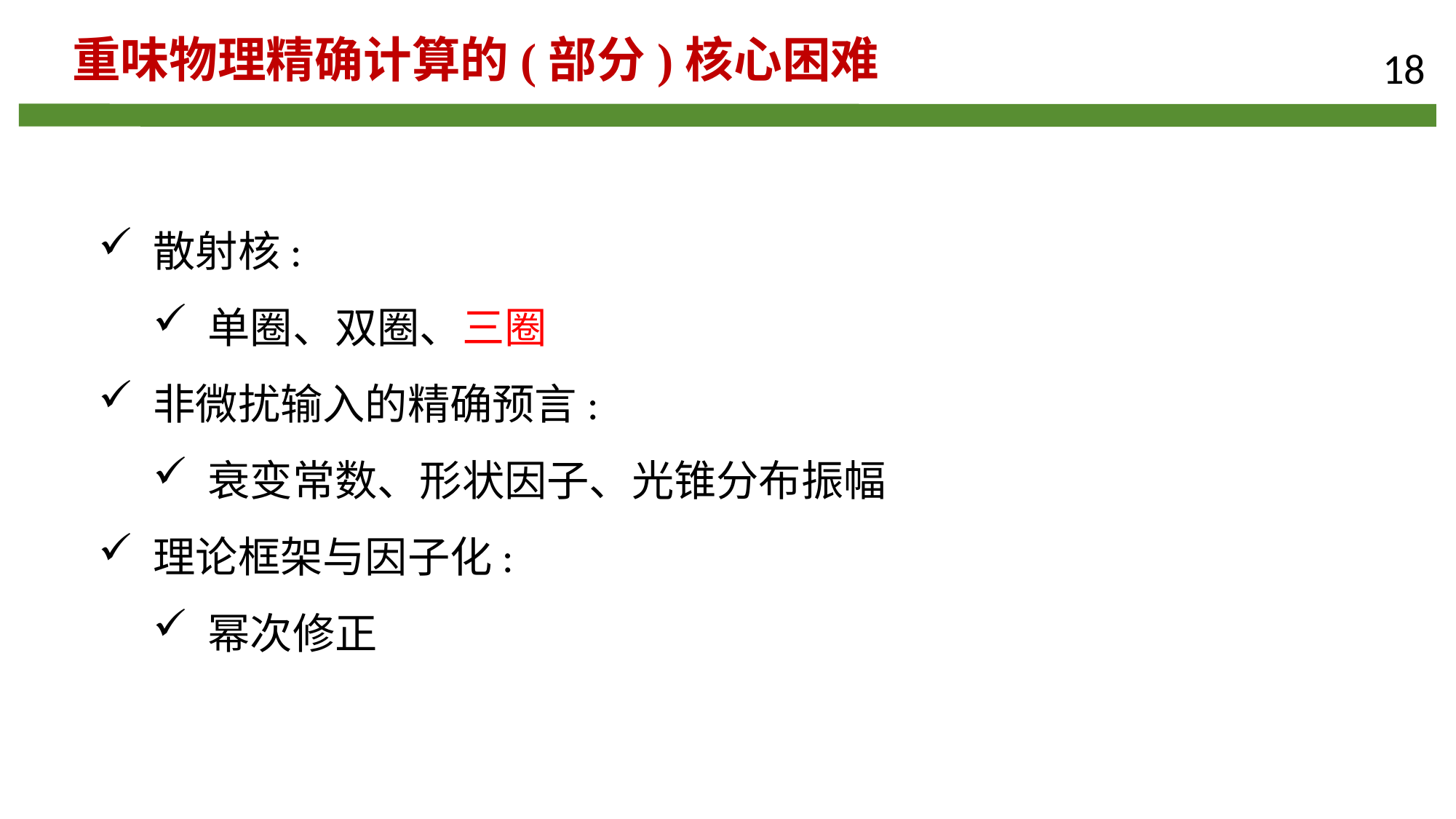

重味物理精确计算的(部分)核心困难
18

 散射核:
 单圈、双圈、三圈
 非微扰输入的精确预言:
 衰变常数、形状因子、光锥分布振幅
 理论框架与因子化:
 幂次修正